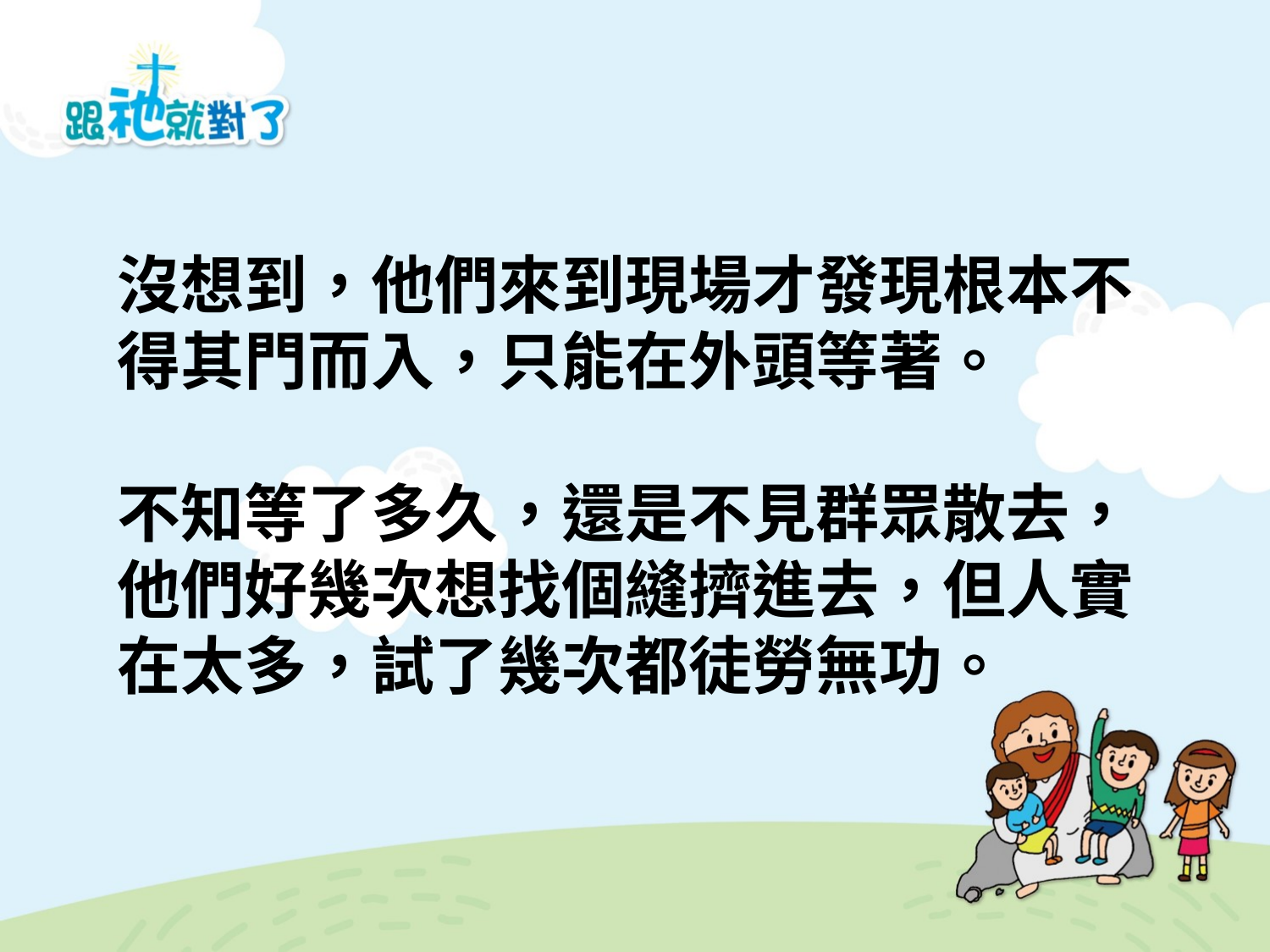

沒想到，他們來到現場才發現根本不得其門而入，只能在外頭等著。

不知等了多久，還是不見群眾散去，他們好幾次想找個縫擠進去，但人實在太多，試了幾次都徒勞無功。